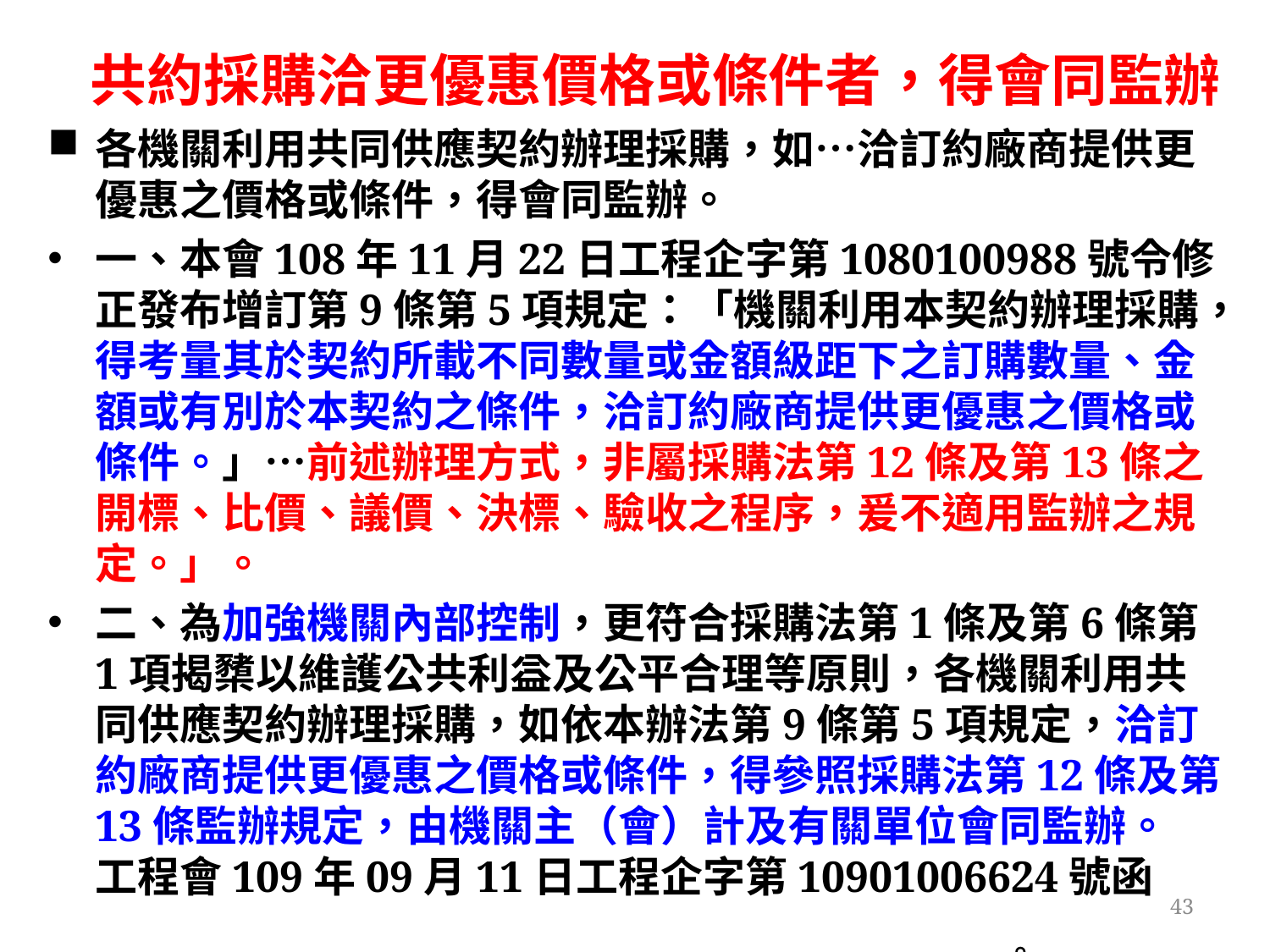

# 共約採購洽更優惠價格或條件者，得會同監辦
各機關利用共同供應契約辦理採購，如…洽訂約廠商提供更優惠之價格或條件，得會同監辦。
一、本會108年11月22日工程企字第1080100988號令修正發布增訂第9條第5項規定：「機關利用本契約辦理採購，得考量其於契約所載不同數量或金額級距下之訂購數量、金額或有別於本契約之條件，洽訂約廠商提供更優惠之價格或條件。」…前述辦理方式，非屬採購法第12條及第13條之開標、比價、議價、決標、驗收之程序，爰不適用監辦之規定。」。
二、為加強機關內部控制，更符合採購法第1條及第6條第1項揭櫫以維護公共利益及公平合理等原則，各機關利用共同供應契約辦理採購，如依本辦法第9條第5項規定，洽訂約廠商提供更優惠之價格或條件，得參照採購法第12條及第13條監辦規定，由機關主（會）計及有關單位會同監辦。
工程會109年09月11日工程企字第10901006624號函
43
。